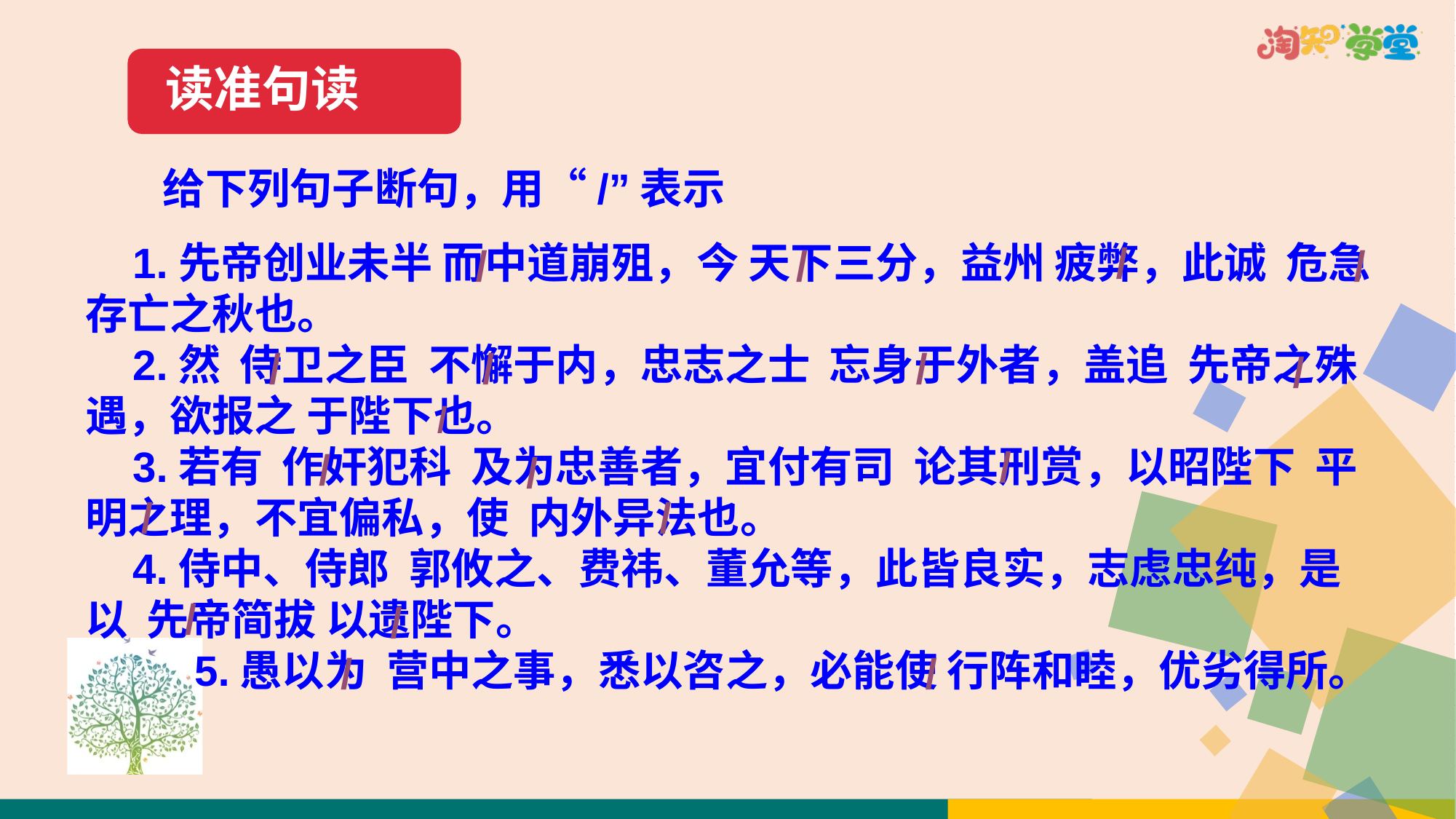

读准句读
给下列句子断句，用“/”表示
    1.先帝创业未半 而中道崩殂，今 天下三分，益州 疲弊，此诚  危急存亡之秋也。
    2.然  侍卫之臣  不懈于内，忠志之士  忘身于外者，盖追  先帝之殊遇，欲报之 于陛下也。
    3.若有  作奸犯科  及为忠善者，宜付有司  论其刑赏，以昭陛下  平明之理，不宜偏私，使  内外异法也。
    4.侍中、侍郎  郭攸之、费祎、董允等，此皆良实，志虑忠纯，是以  先帝简拔 以遗陛下。
	5.愚以为  营中之事，悉以咨之，必能使 行阵和睦，优劣得所。
/
/
/
/
/
/
/
/
/

/
/
/
/
/
/
/
/
/